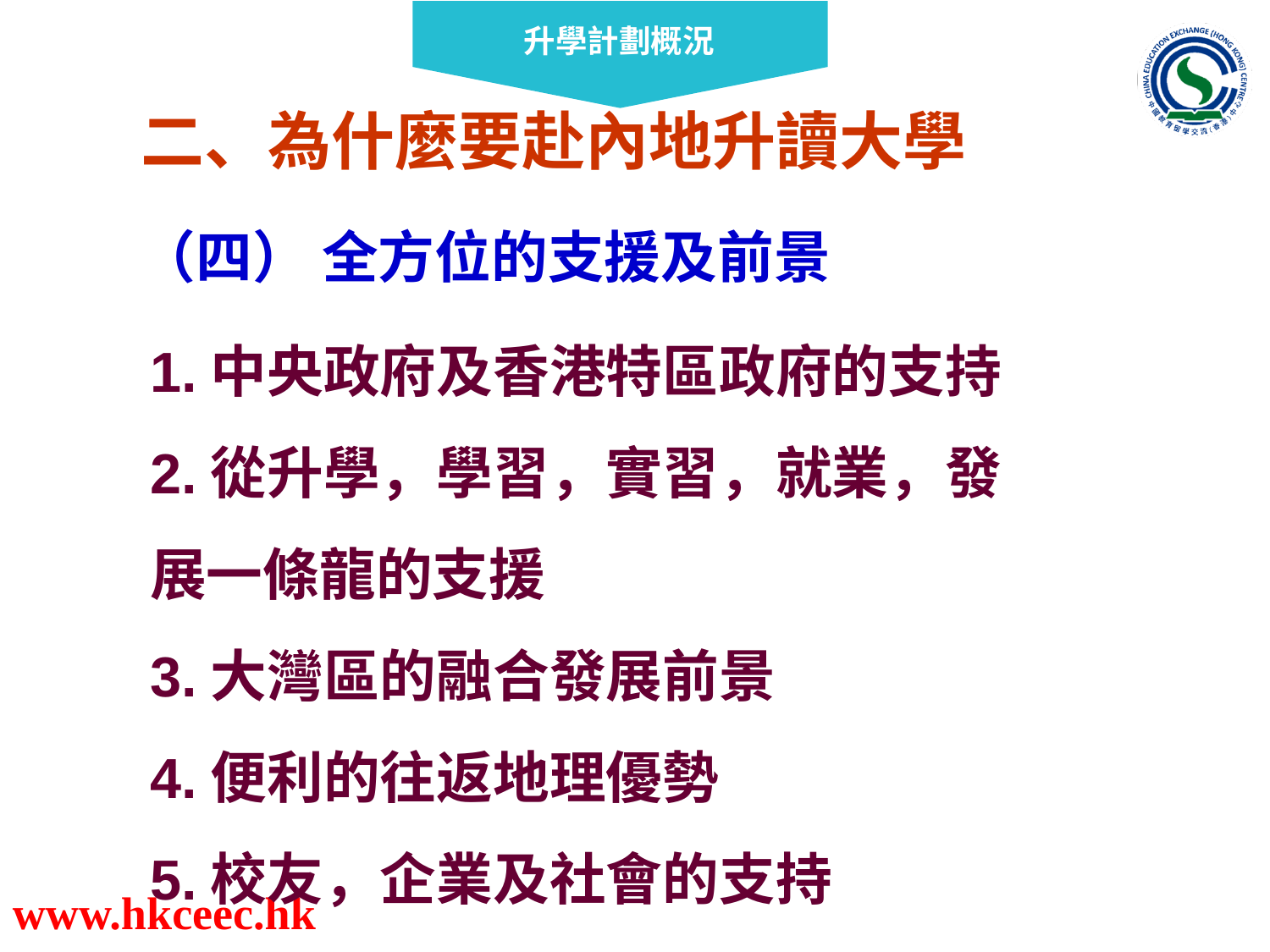

二、為什麼要赴內地升讀大學
（四） 全方位的支援及前景
1.中央政府及香港特區政府的支持
2.從升學，學習，實習，就業，發展一條龍的支援
3.大灣區的融合發展前景
4.便利的往返地理優勢
5.校友，企業及社會的支持